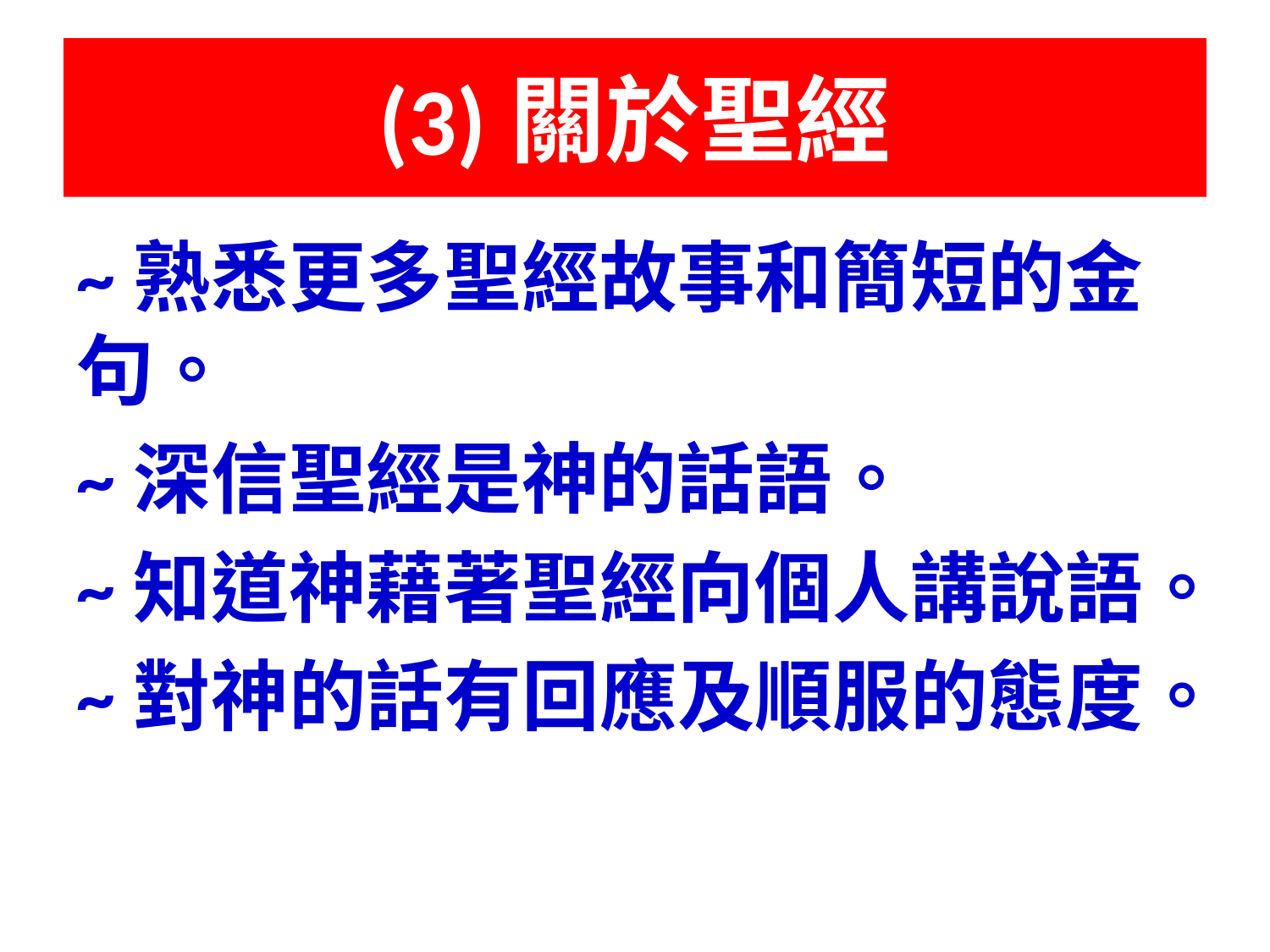

# (3)關於聖經
~熟悉更多聖經故事和簡短的金句。
~深信聖經是神的話語。
~知道神藉著聖經向個人講說語。
~對神的話有回應及順服的態度。